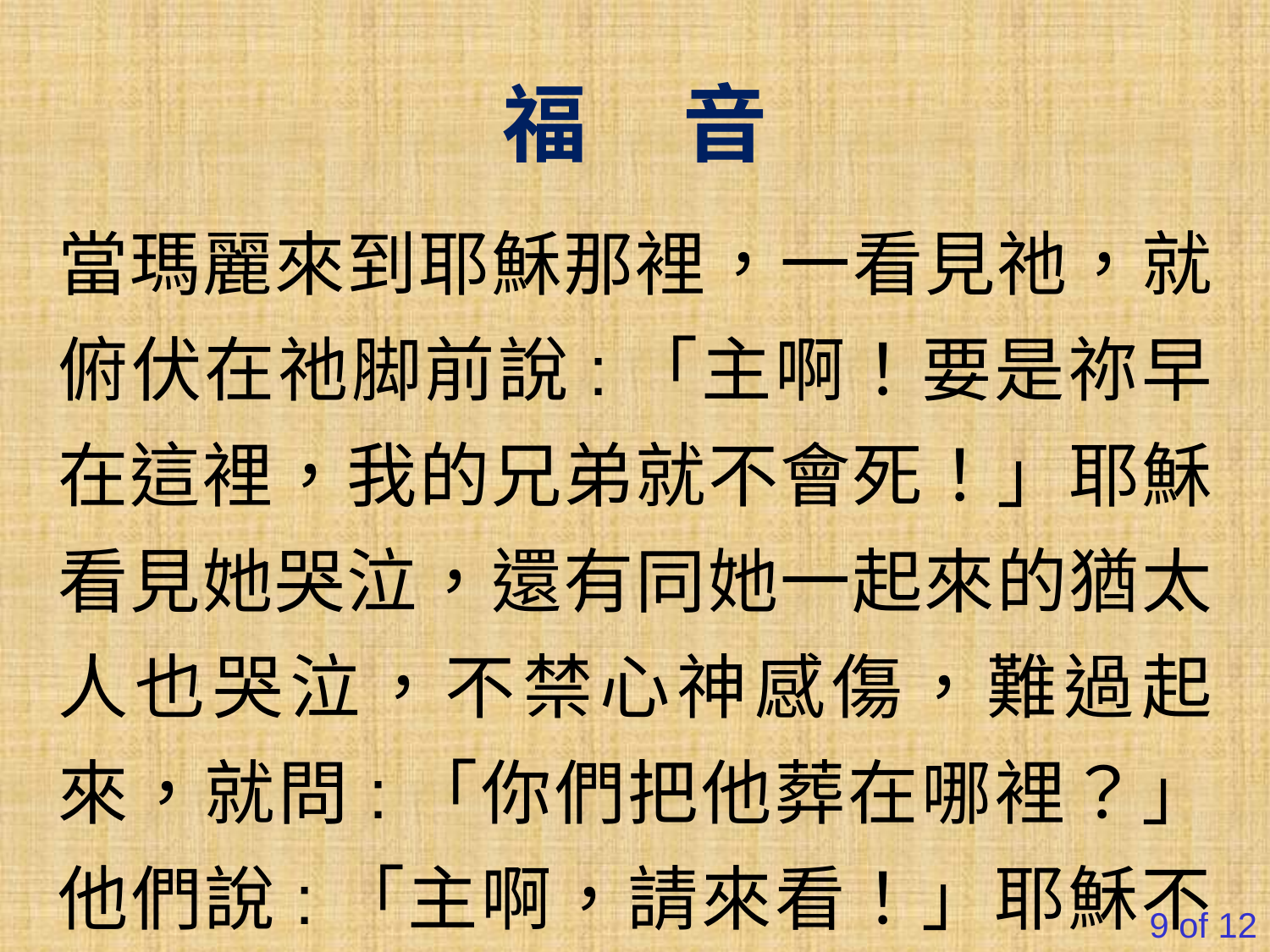

福     音

當瑪麗來到耶穌那裡，一看見祂，就俯伏在祂脚前說:「主啊！要是祢早在這裡，我的兄弟就不會死！」耶穌看見她哭泣，還有同她一起來的猶太人也哭泣，不禁心神感傷，難過起來，就問:「你們把他葬在哪裡？」他們說:「主啊，請來看！」耶穌不禁流下淚
9 of 12